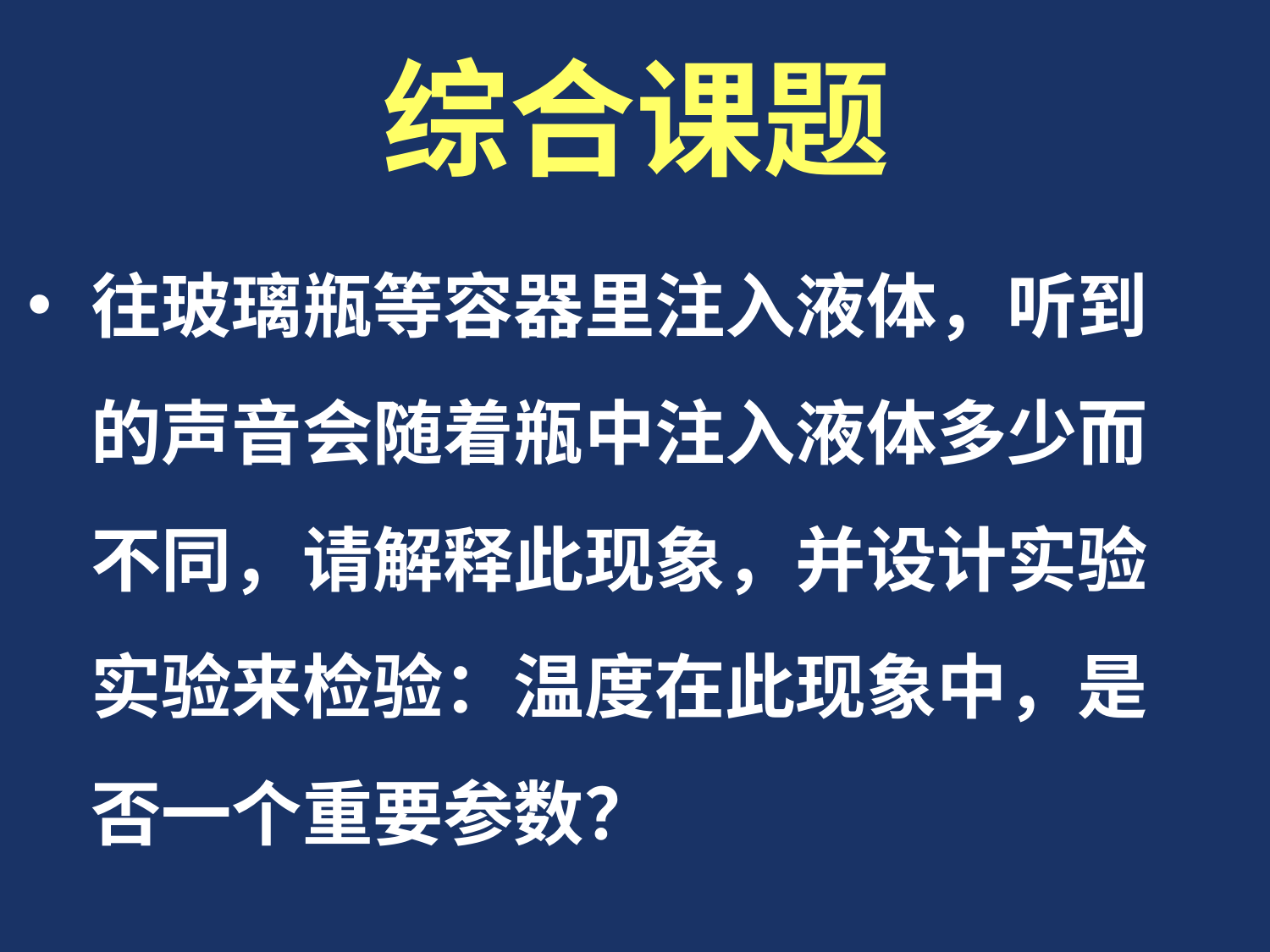

# 综合课题
往玻璃瓶等容器里注入液体，听到的声音会随着瓶中注入液体多少而不同，请解释此现象，并设计实验实验来检验：温度在此现象中，是否一个重要参数？